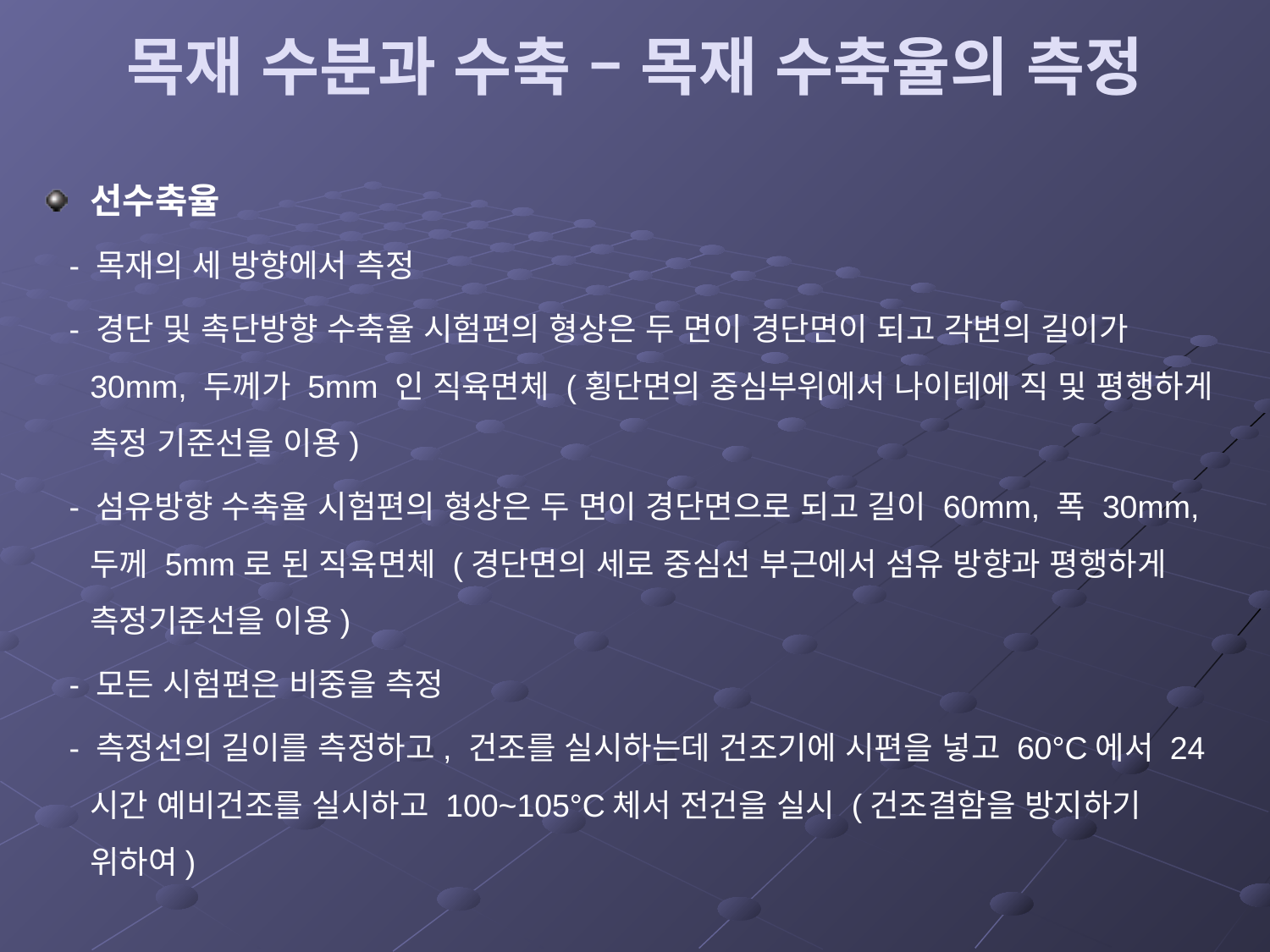

# 목재 수분과 수축 – 목재 수축율의 측정
선수축율
   - 목재의 세 방향에서 측정
   - 경단 및 촉단방향 수축율 시험편의 형상은 두 면이 경단면이 되고 각변의 길이가 30mm, 두께가 5mm 인 직육면체 (횡단면의 중심부위에서 나이테에 직 및 평행하게 측정 기준선을 이용)
   - 섬유방향 수축율 시험편의 형상은 두 면이 경단면으로 되고 길이 60mm, 폭 30mm, 두께 5mm로 된 직육면체 (경단면의 세로 중심선 부근에서 섬유 방향과 평행하게 측정기준선을 이용)
   - 모든 시험편은 비중을 측정
   - 측정선의 길이를 측정하고, 건조를 실시하는데 건조기에 시편을 넣고 60°C에서 24시간 예비건조를 실시하고 100~105°C체서 전건을 실시 (건조결함을 방지하기 위하여)